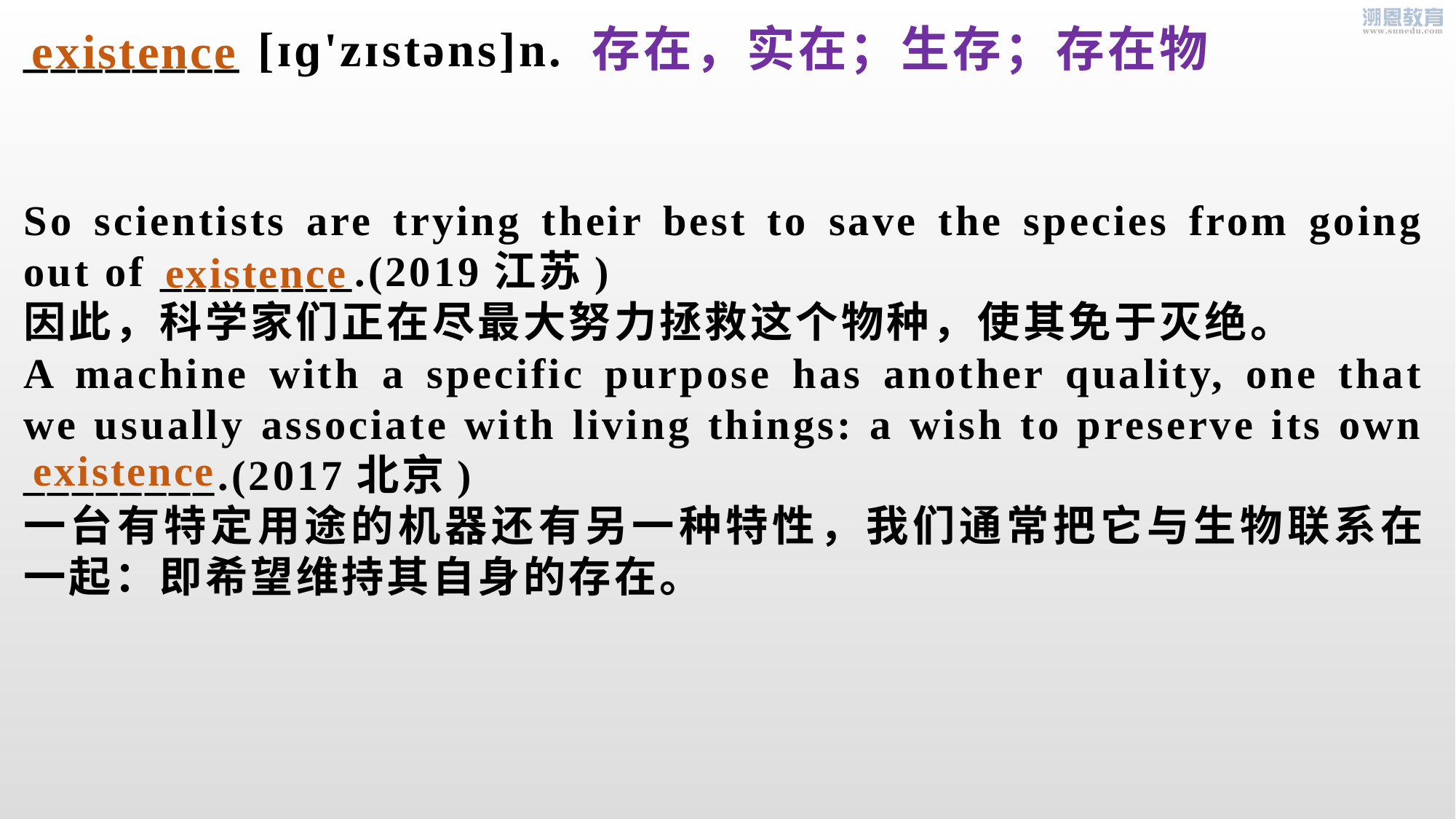

________ [ɪɡ'zɪstəns]n. 存在，实在；生存；存在物

So scientists are trying their best to save the species from going out of ________.(2019江苏)
因此，科学家们正在尽最大努力拯救这个物种，使其免于灭绝。
A machine with a specific purpose has another quality, one that we usually associate with living things: a wish to preserve its own ________.(2017北京)
一台有特定用途的机器还有另一种特性，我们通常把它与生物联系在一起：即希望维持其自身的存在。
existence
existence
existence